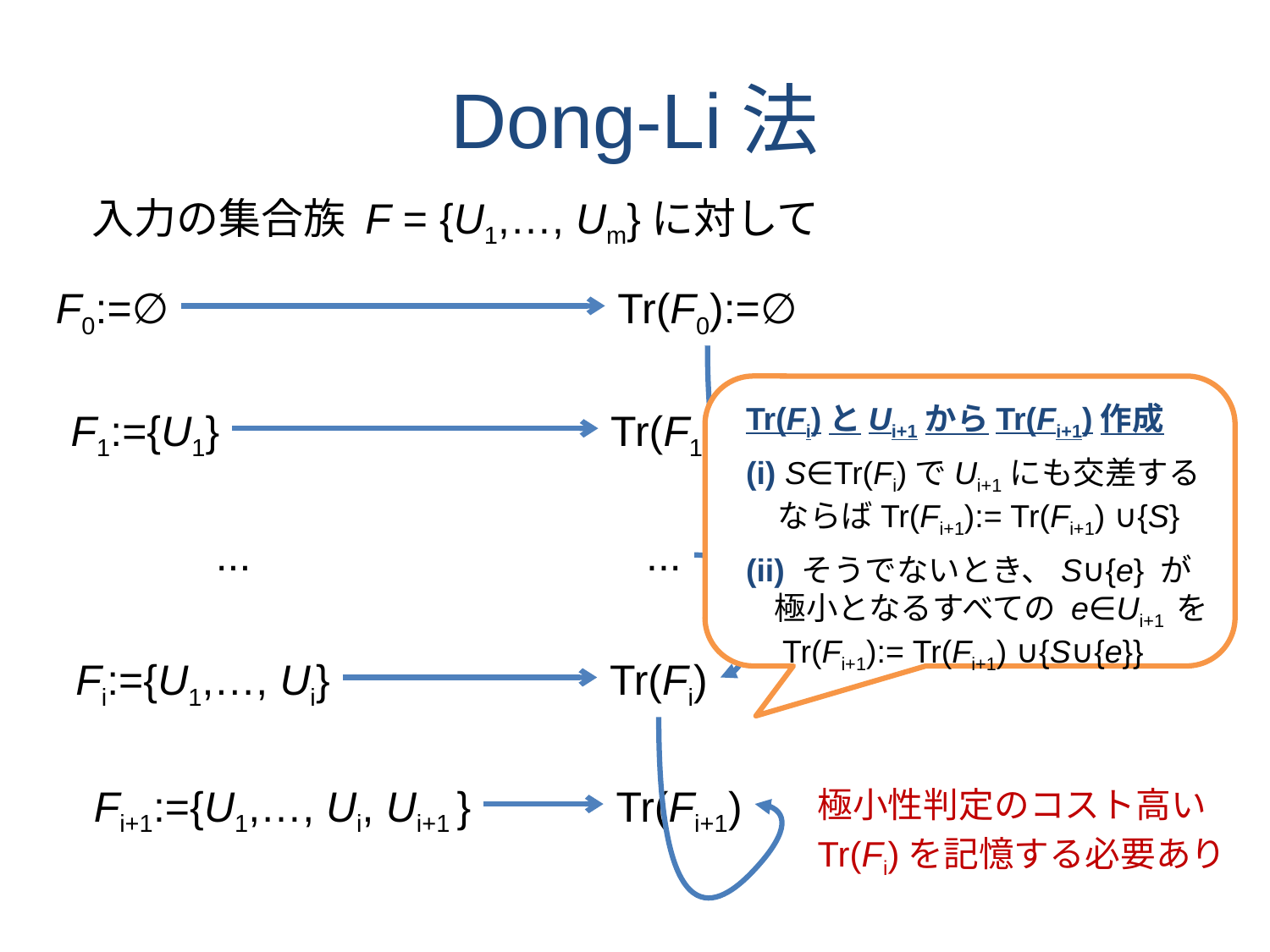

# Dong-Li法
入力の集合族 F = {U1,…, Um}に対して
F0:=∅
Tr(F0):=∅

Tr(Fi)とUi+1からTr(Fi+1)作成
(i) S∈Tr(Fi)でUi+1にも交差する
　ならばTr(Fi+1):= Tr(Fi+1) ∪{S}
(ii) そうでないとき、S∪{e} が
    極小となるすべての e∈Ui+1 を
    Tr(Fi+1):= Tr(Fi+1) ∪{S∪{e}}
F1:={U1}
Tr(F1)
∙∙∙
∙∙∙
Fi:={U1,…, Ui}
Tr(Fi)
Fi+1:={U1,…, Ui, Ui+1 }
Tr(Fi+1)
極小性判定のコスト高い
Tr(Fi)を記憶する必要あり